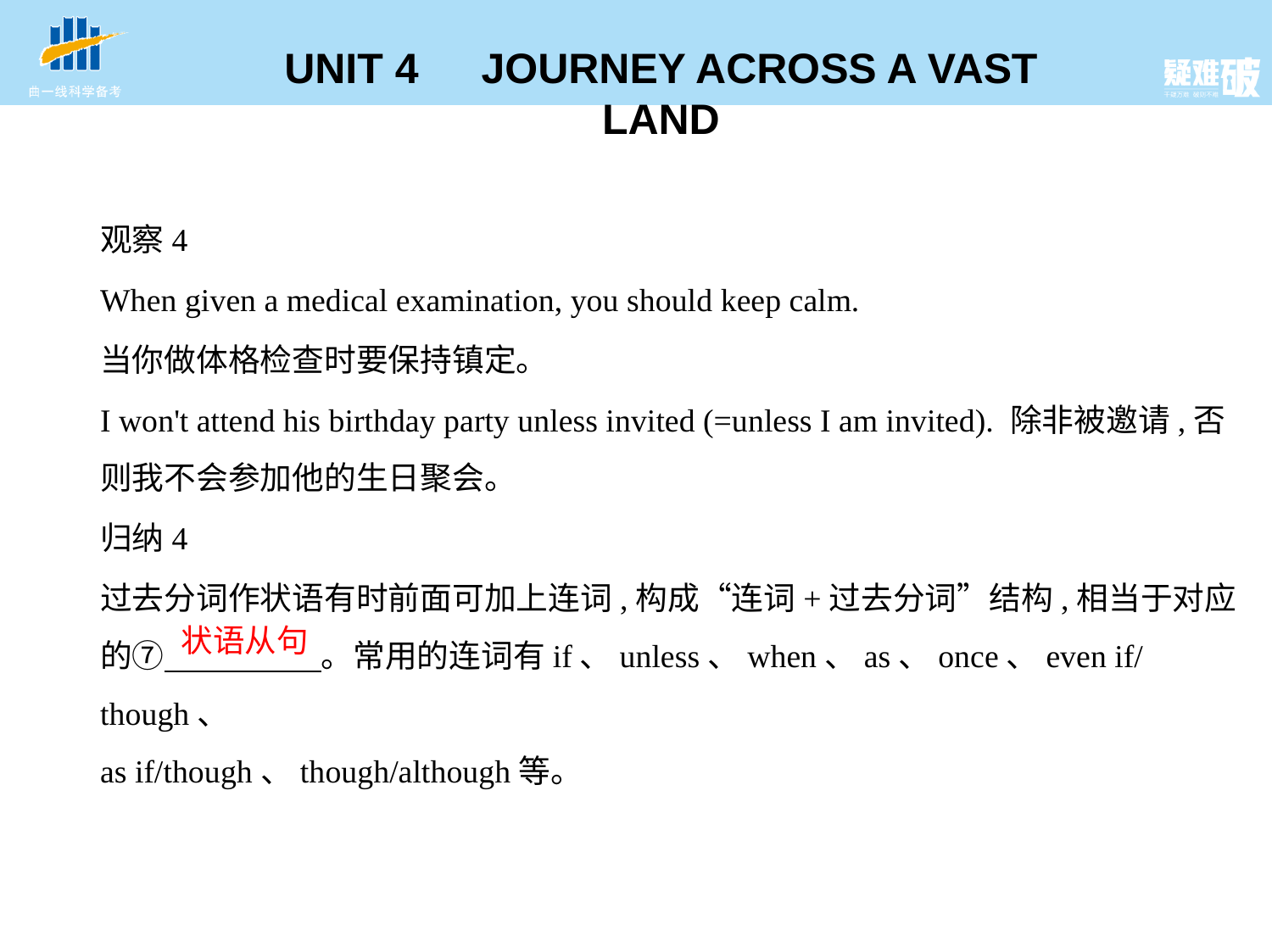

观察4
When given a medical examination, you should keep calm.
当你做体格检查时要保持镇定。
I won't attend his birthday party unless invited (=unless I am invited). 除非被邀请,否
则我不会参加他的生日聚会。
归纳4
过去分词作状语有时前面可加上连词,构成“连词+过去分词”结构,相当于对应
的⑦　　　　    。常用的连词有if、unless、when、as、once、even if/though、
as if/though、though/although等。
状语从句